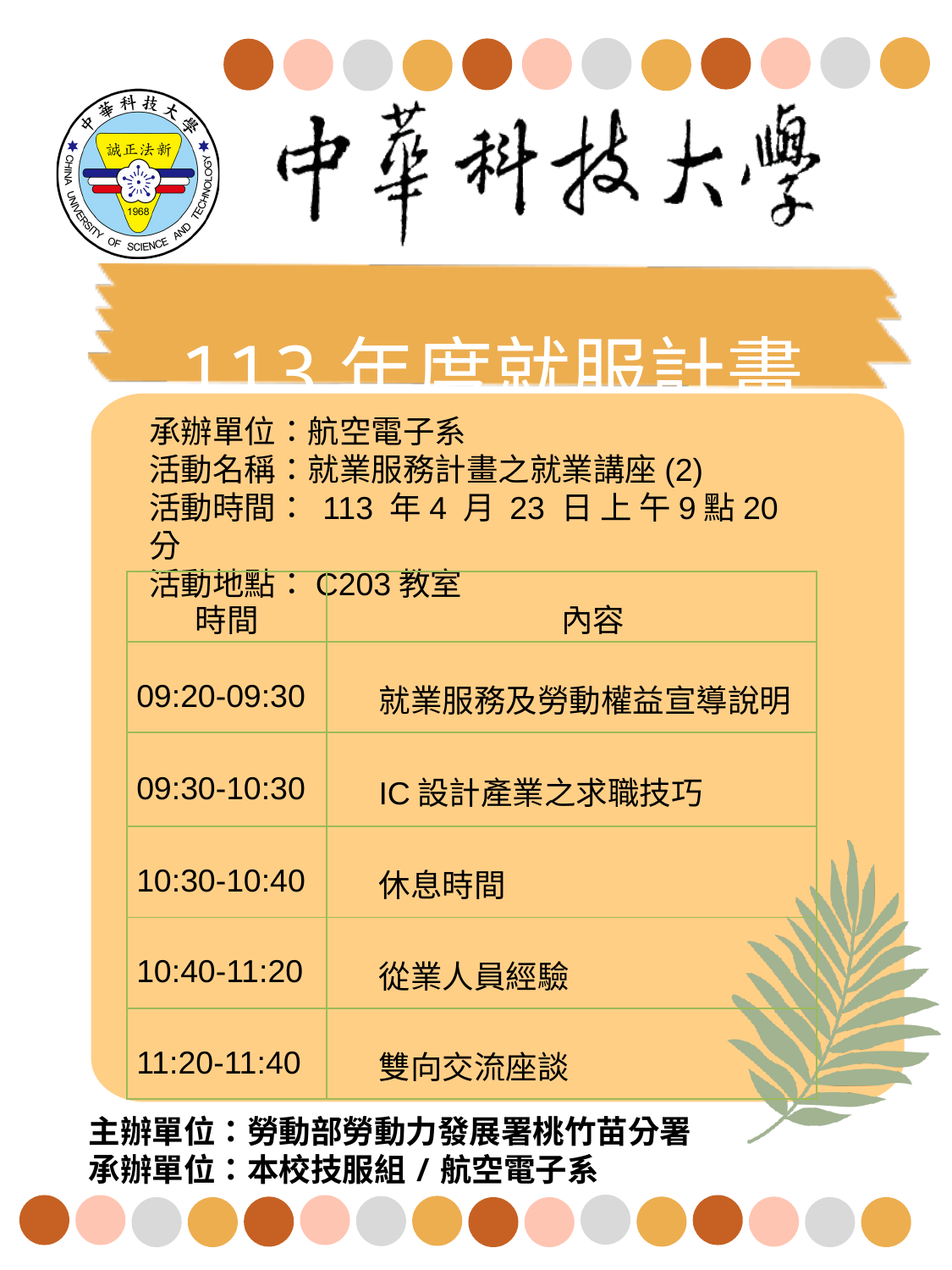

承辦單位：航空電子系
活動名稱：就業服務計畫之就業講座(2)
活動時間： 113 年4 月 23 日 上 午9點20 分
活動地點：C203教室
| 時間 | 內容 |
| --- | --- |
| 09:20-09:30 | 就業服務及勞動權益宣導說明 |
| 09:30-10:30 | IC設計產業之求職技巧 |
| 10:30-10:40 | 休息時間 |
| 10:40-11:20 | 從業人員經驗 |
| 11:20-11:40 | 雙向交流座談 |
主辦單位：勞動部勞動力發展署桃竹苗分署
承辦單位：本校技服組/航空電子系